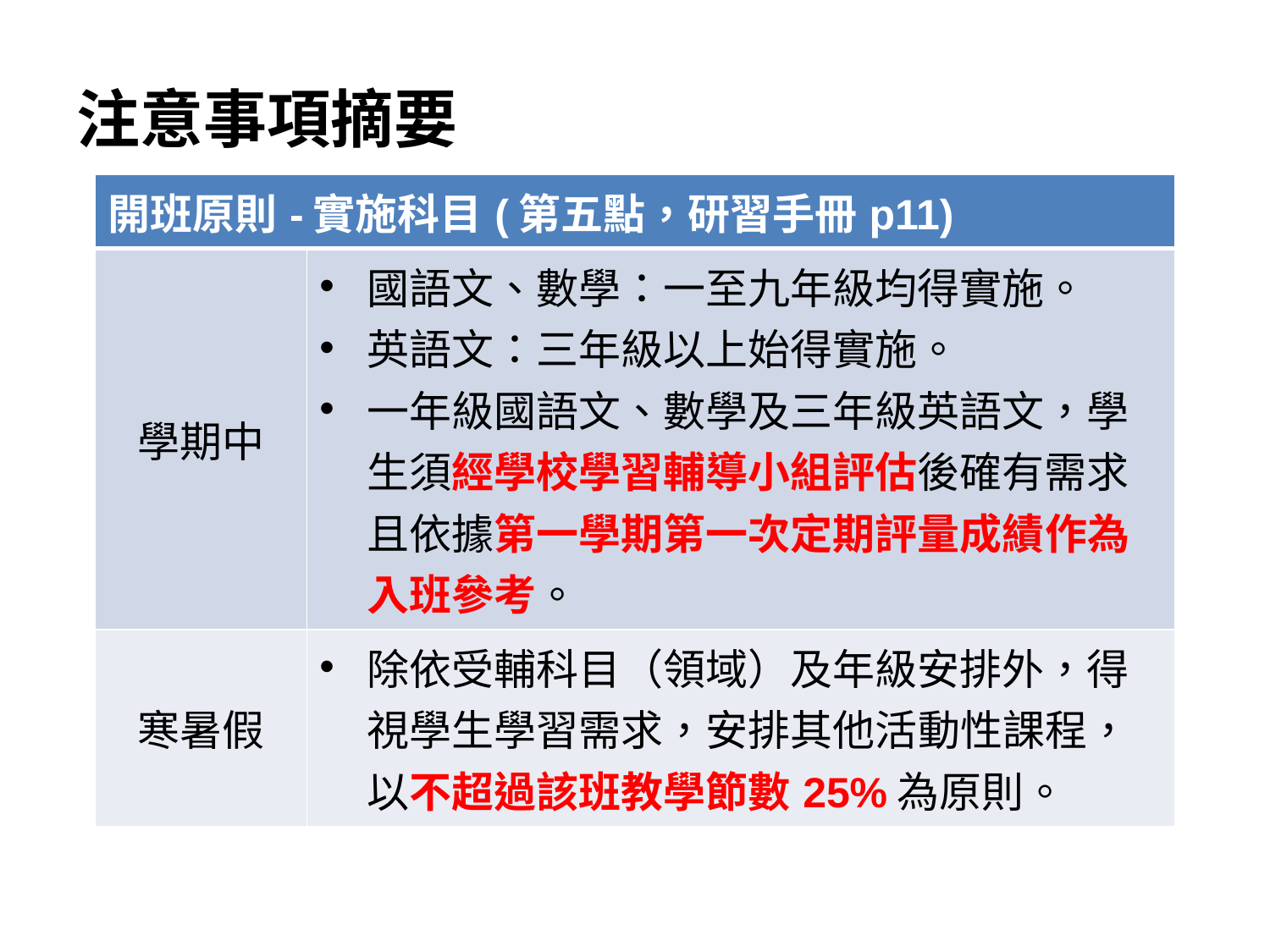

# 注意事項摘要
| 開班原則-實施科目(第五點，研習手冊p11) |  |
| --- | --- |
| 學期中 | 國語文、數學：一至九年級均得實施。 英語文：三年級以上始得實施。 一年級國語文、數學及三年級英語文，學生須經學校學習輔導小組評估後確有需求且依據第一學期第一次定期評量成績作為入班參考。 |
| 寒暑假 | 除依受輔科目（領域）及年級安排外，得視學生學習需求，安排其他活動性課程，以不超過該班教學節數25%為原則。 |